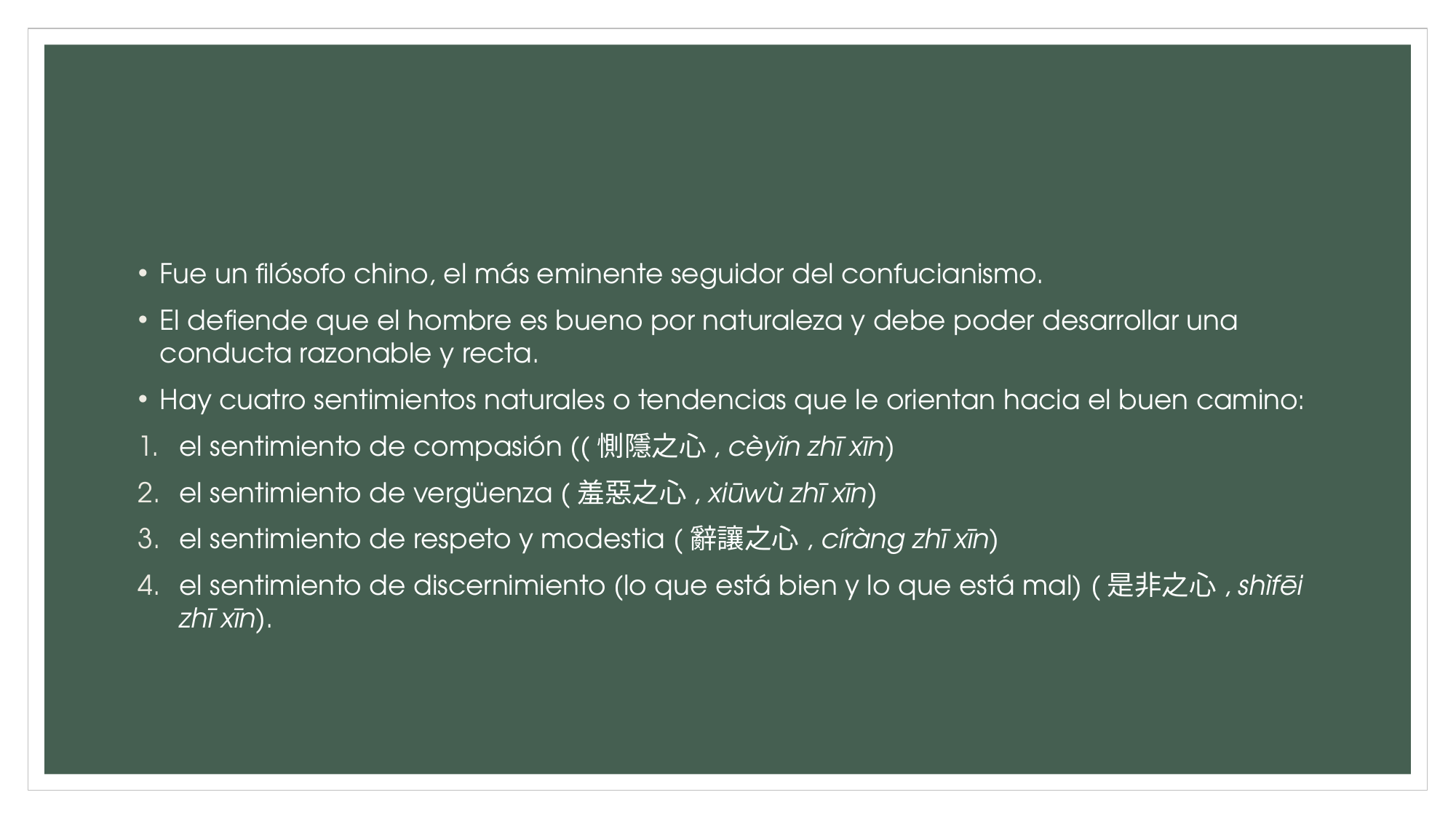

#
Fue un filósofo chino, el más eminente seguidor del confucianismo.
El defiende que el hombre es bueno por naturaleza y debe poder desarrollar una conducta razonable y recta.
Hay cuatro sentimientos naturales o tendencias que le orientan hacia el buen camino:
el sentimiento de compasión ((惻隱之心, cèyǐn zhī xīn)
el sentimiento de vergüenza (羞惡之心, xiūwù zhī xīn)
el sentimiento de respeto y modestia (辭讓之心, círàng zhī xīn)
el sentimiento de discernimiento (lo que está bien y lo que está mal) (是非之心, shìfēi zhī xīn).